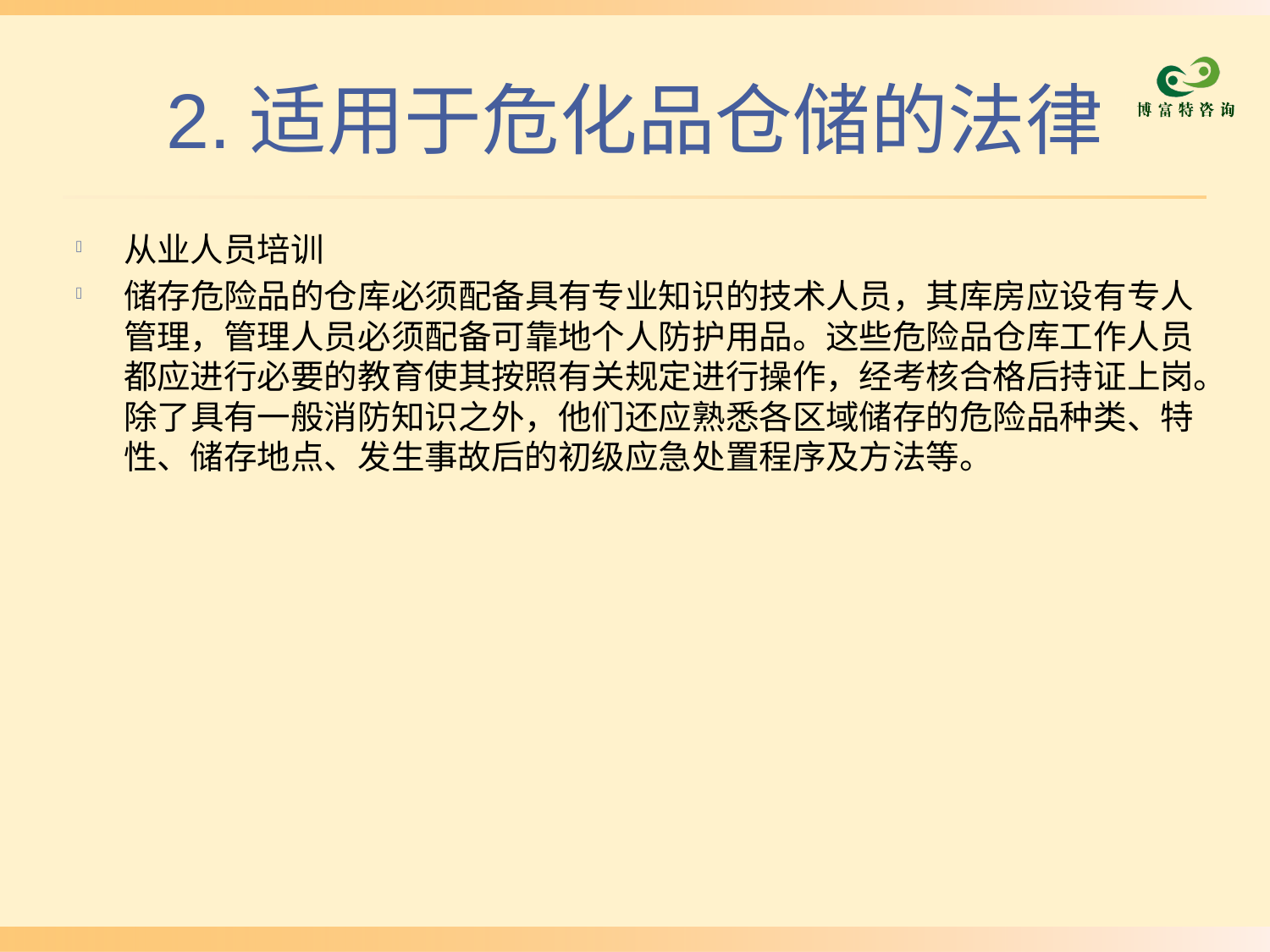

# 2.适用于危化品仓储的法律
从业人员培训
储存危险品的仓库必须配备具有专业知识的技术人员，其库房应设有专人管理，管理人员必须配备可靠地个人防护用品。这些危险品仓库工作人员都应进行必要的教育使其按照有关规定进行操作，经考核合格后持证上岗。除了具有一般消防知识之外，他们还应熟悉各区域储存的危险品种类、特性、储存地点、发生事故后的初级应急处置程序及方法等。